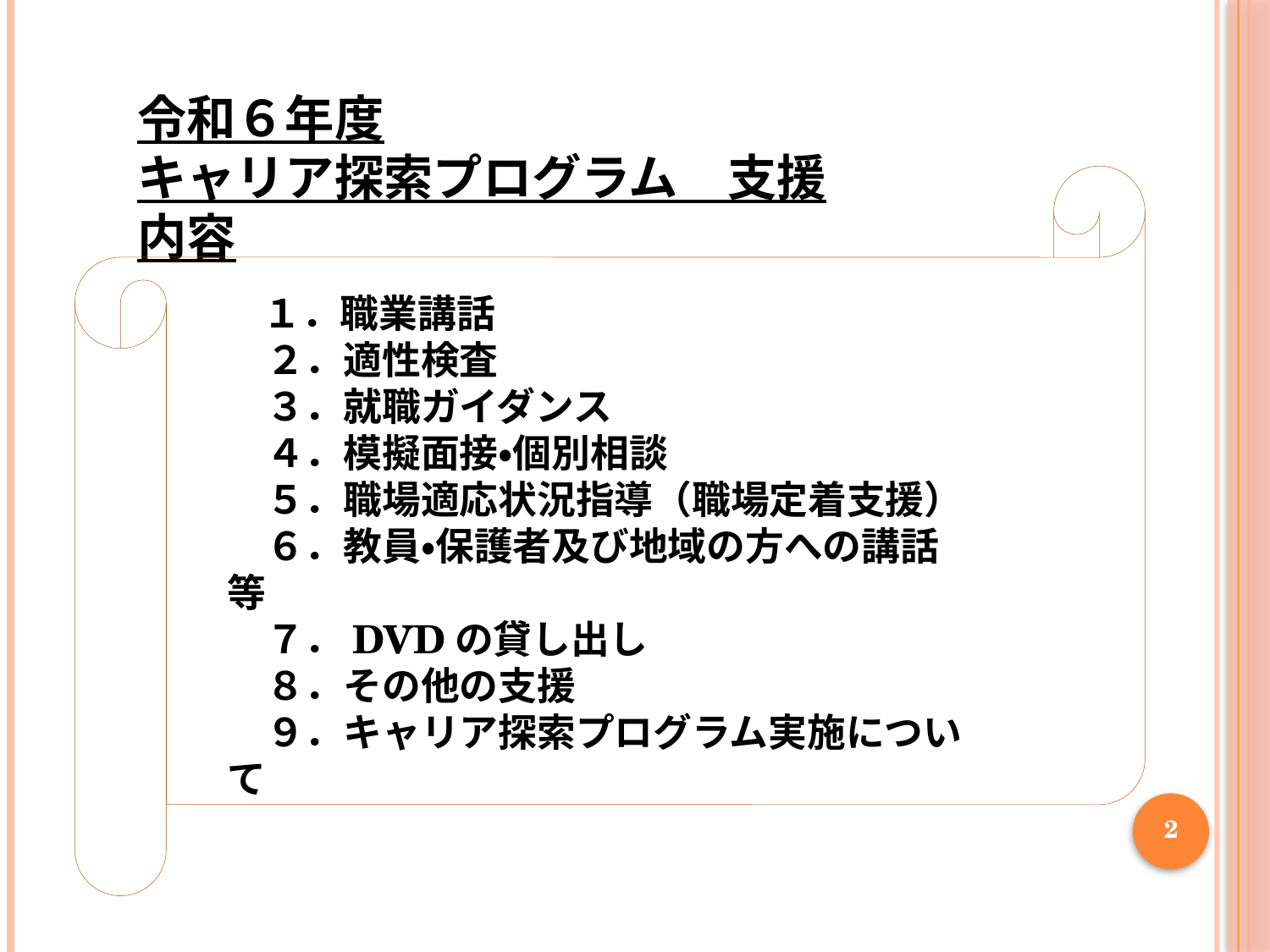

令和６年度
キャリア探索プログラム　支援内容

　１．職業講話
　２．適性検査
　３．就職ガイダンス
　４．模擬面接・個別相談
　５．職場適応状況指導（職場定着支援）
　６．教員・保護者及び地域の方への講話等
　７．DVDの貸し出し
　８．その他の支援
　９．キャリア探索プログラム実施について

2